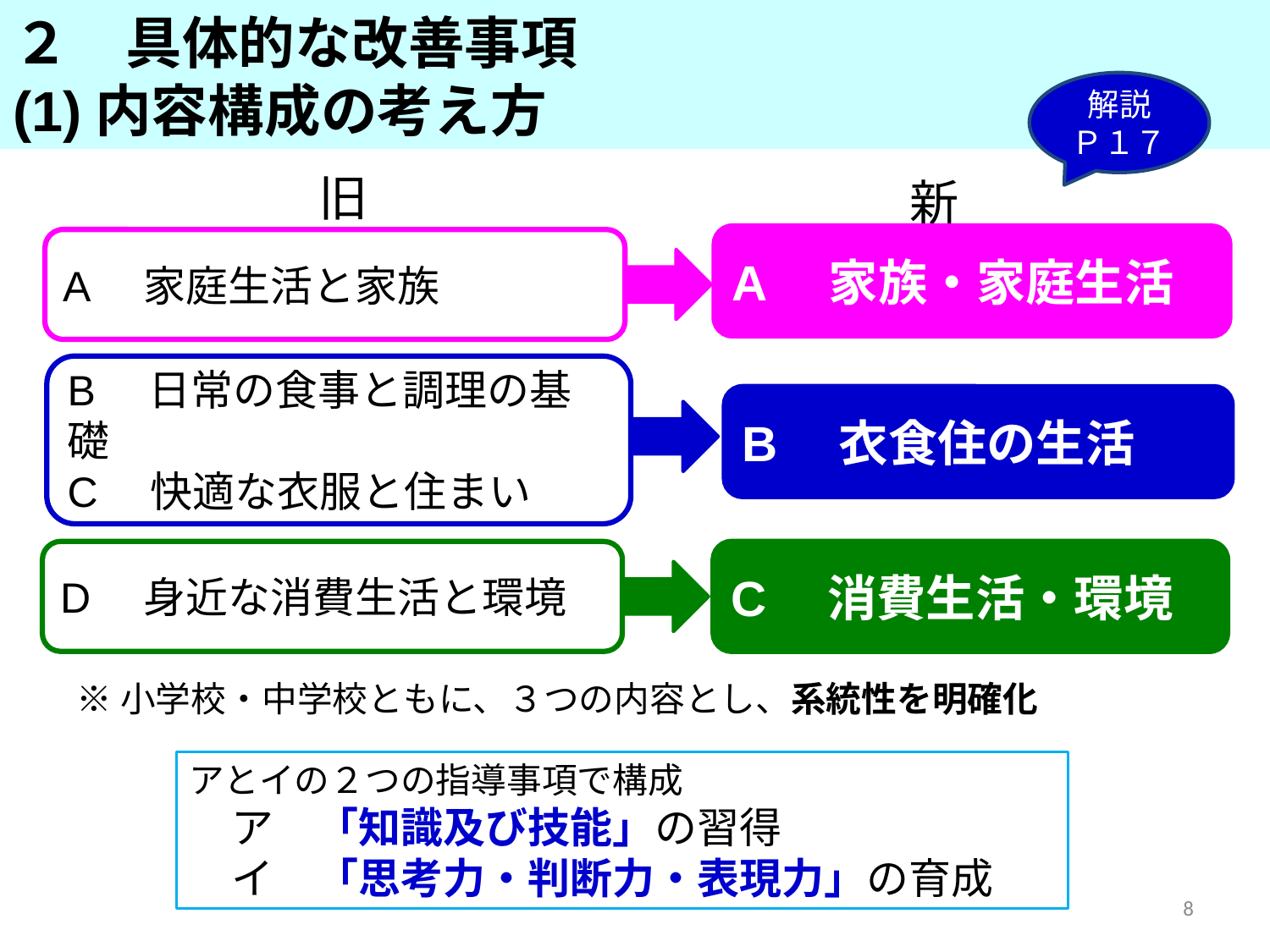

２　具体的な改善事項
(1)内容構成の考え方
解説
Ｐ１７
# 旧
新
A　家族・家庭生活
A　家庭生活と家族

B　日常の食事と調理の基礎
C　快適な衣服と住まい
B　衣食住の生活

D　身近な消費生活と環境
C　消費生活・環境

※小学校・中学校ともに、３つの内容とし、系統性を明確化
アとイの２つの指導事項で構成
　ア　「知識及び技能」の習得
　イ　「思考力・判断力・表現力」の育成
8